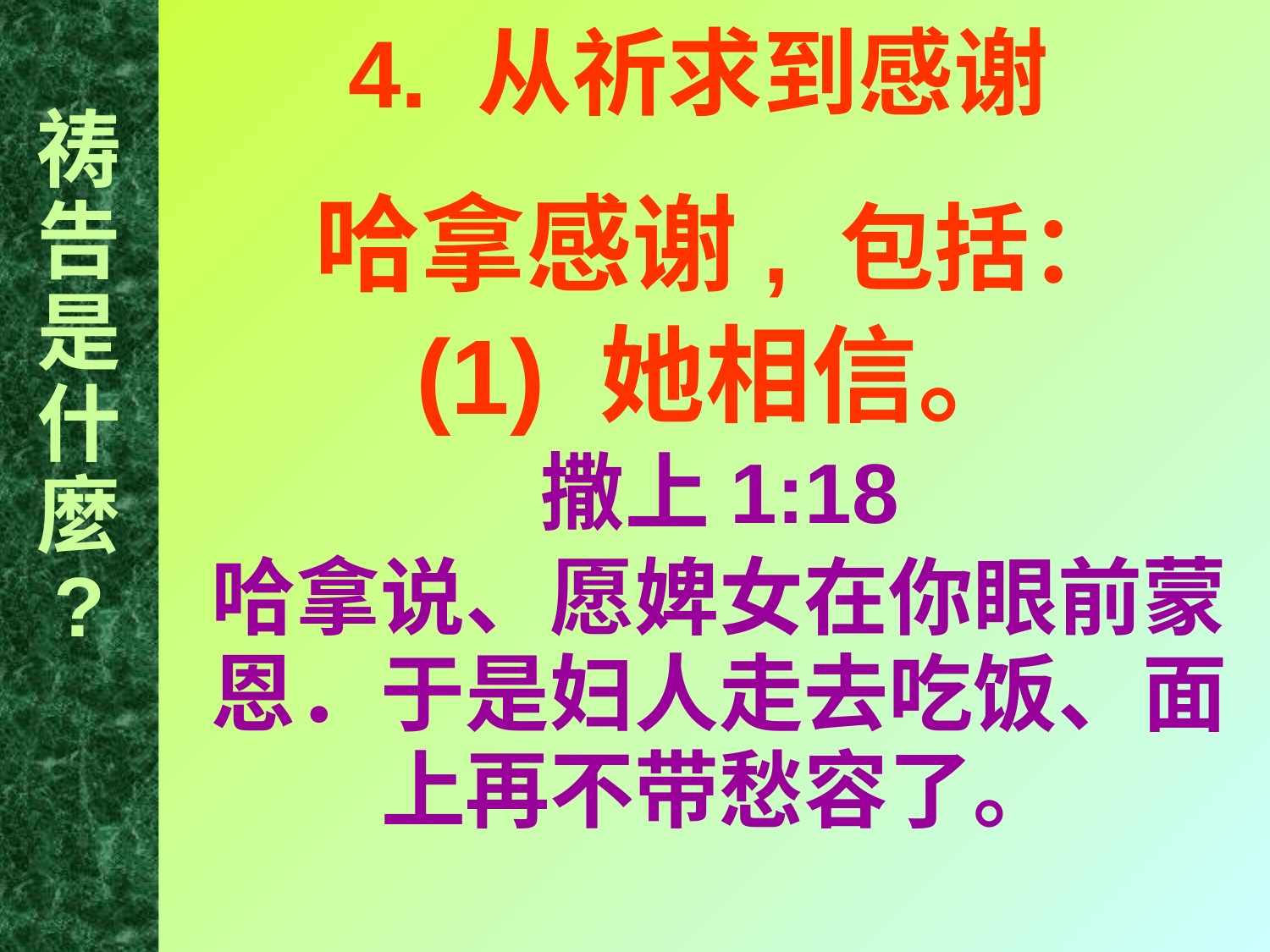

祷告是什麼
?

# 4. 从祈求到感谢
哈拿感谢, 包括：
(1) 她相信。
撒上1:18
哈拿说、愿婢女在你眼前蒙恩．于是妇人走去吃饭、面上再不带愁容了。